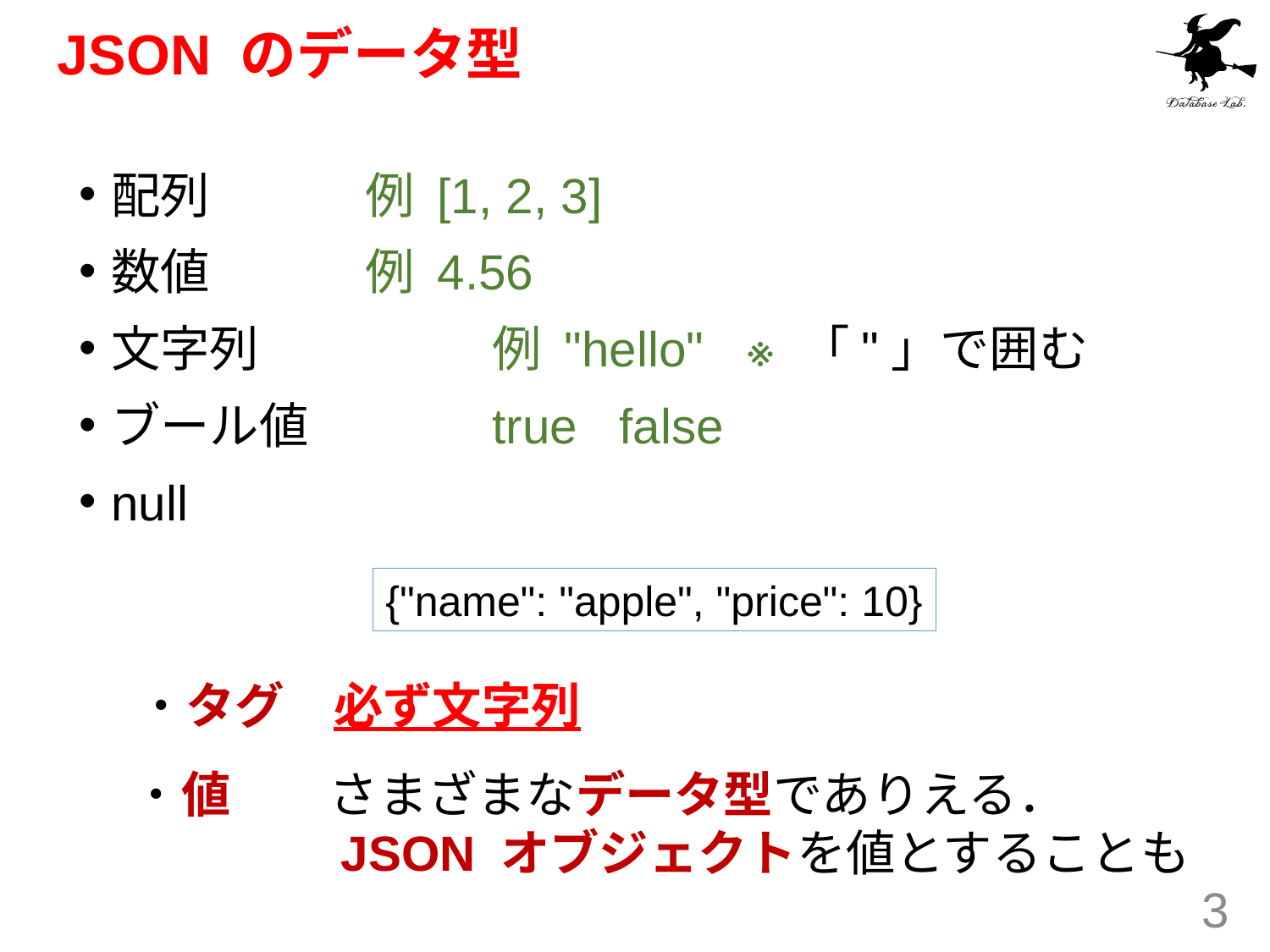

# JSON のデータ型
配列		例 [1, 2, 3]
数値		例 4.56
文字列		例 "hello"	※ 「"」で囲む
ブール値 		true	false
null
{"name": "apple", "price": 10}
・タグ　必ず文字列
・値　　さまざまなデータ型でありえる．
　　　　JSON オブジェクトを値とすることも
3